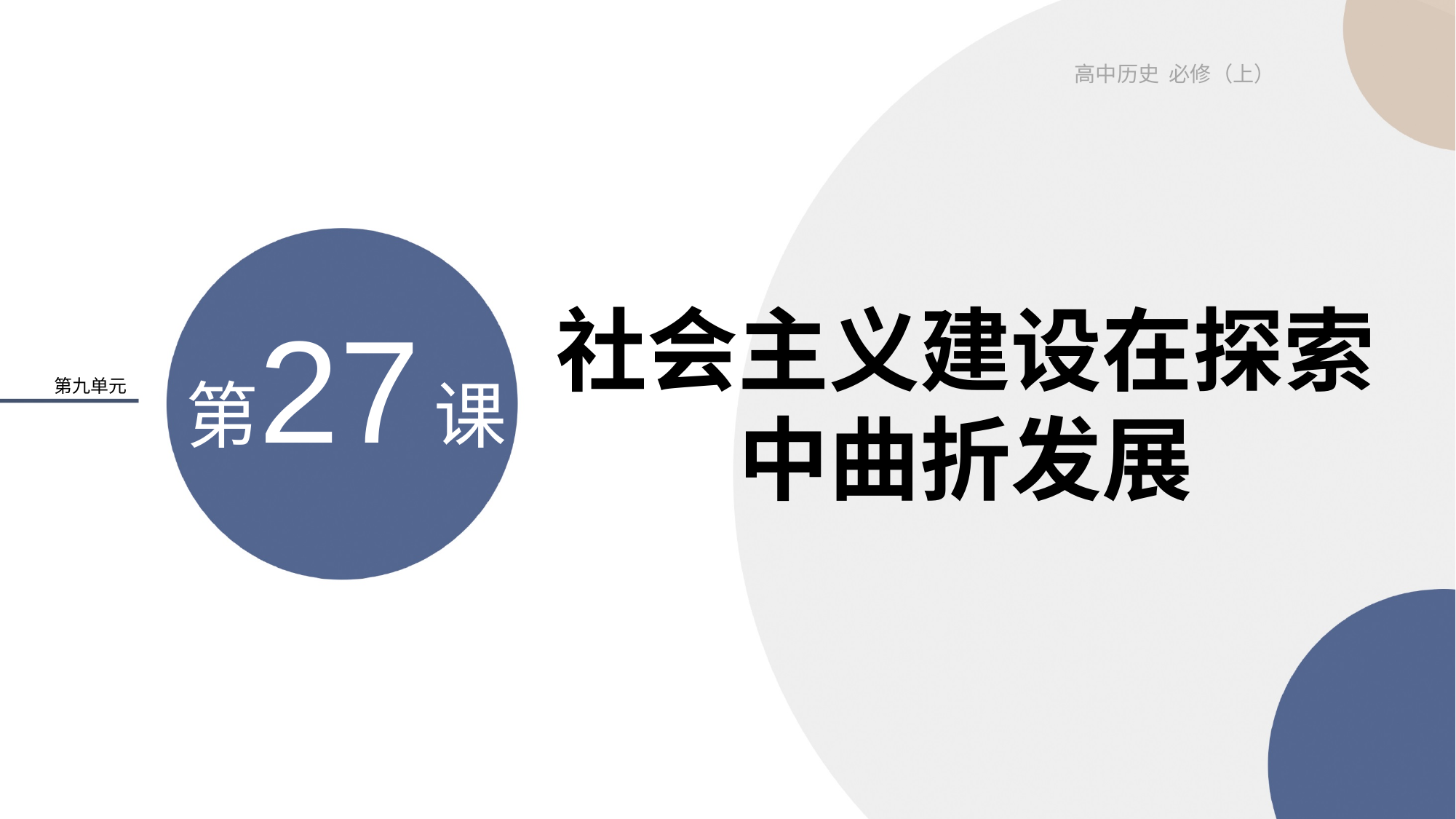

高中历史  必修（上）
社会主义建设在探索中曲折发展
27
第
课
第九单元